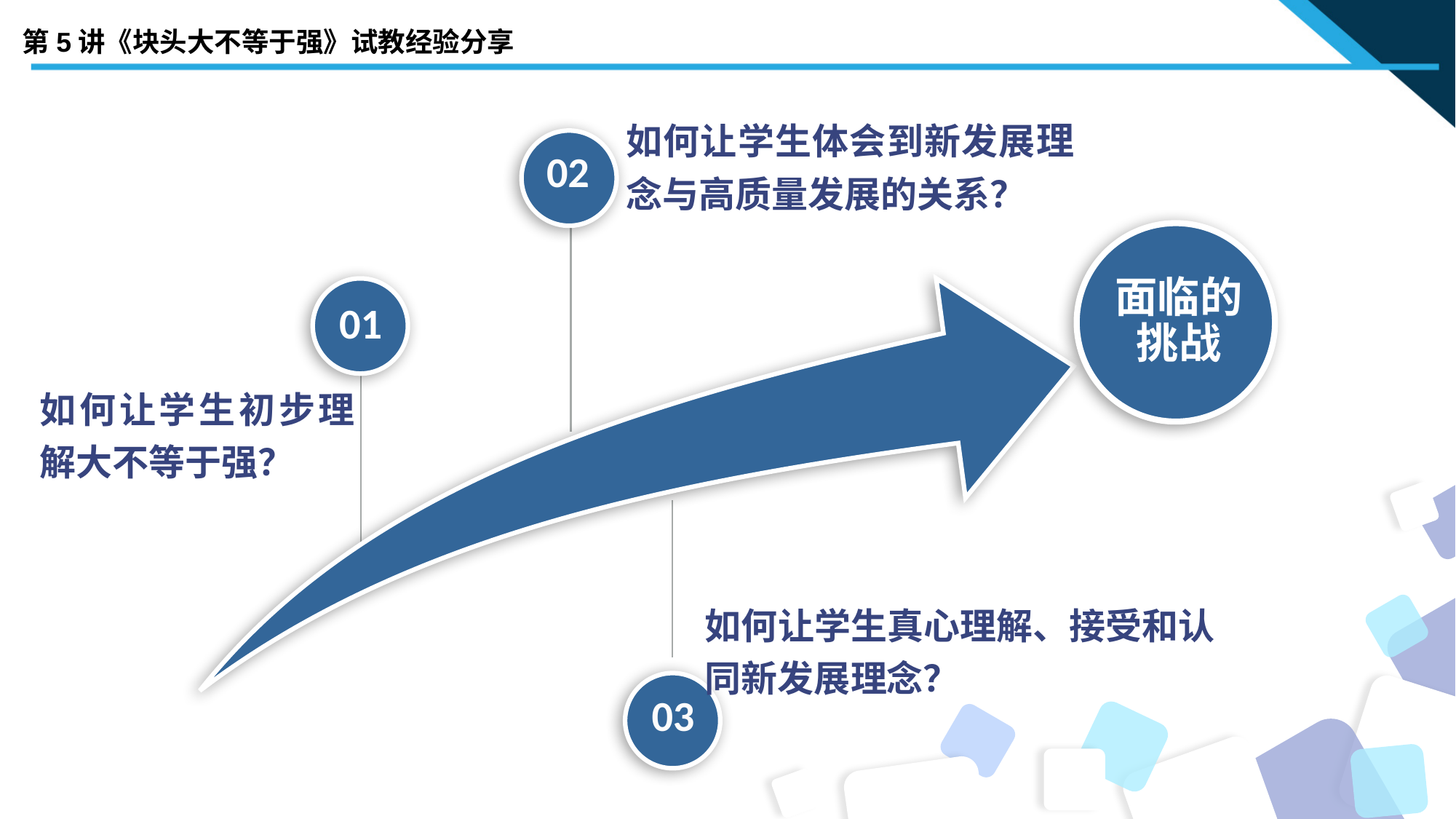

第5讲《块头大不等于强》试教经验分享
如何让学生体会到新发展理念与高质量发展的关系？

02

面临的挑战

如何让学生初步理解大不等于强？
01

如何让学生真心理解、接受和认同新发展理念？

03